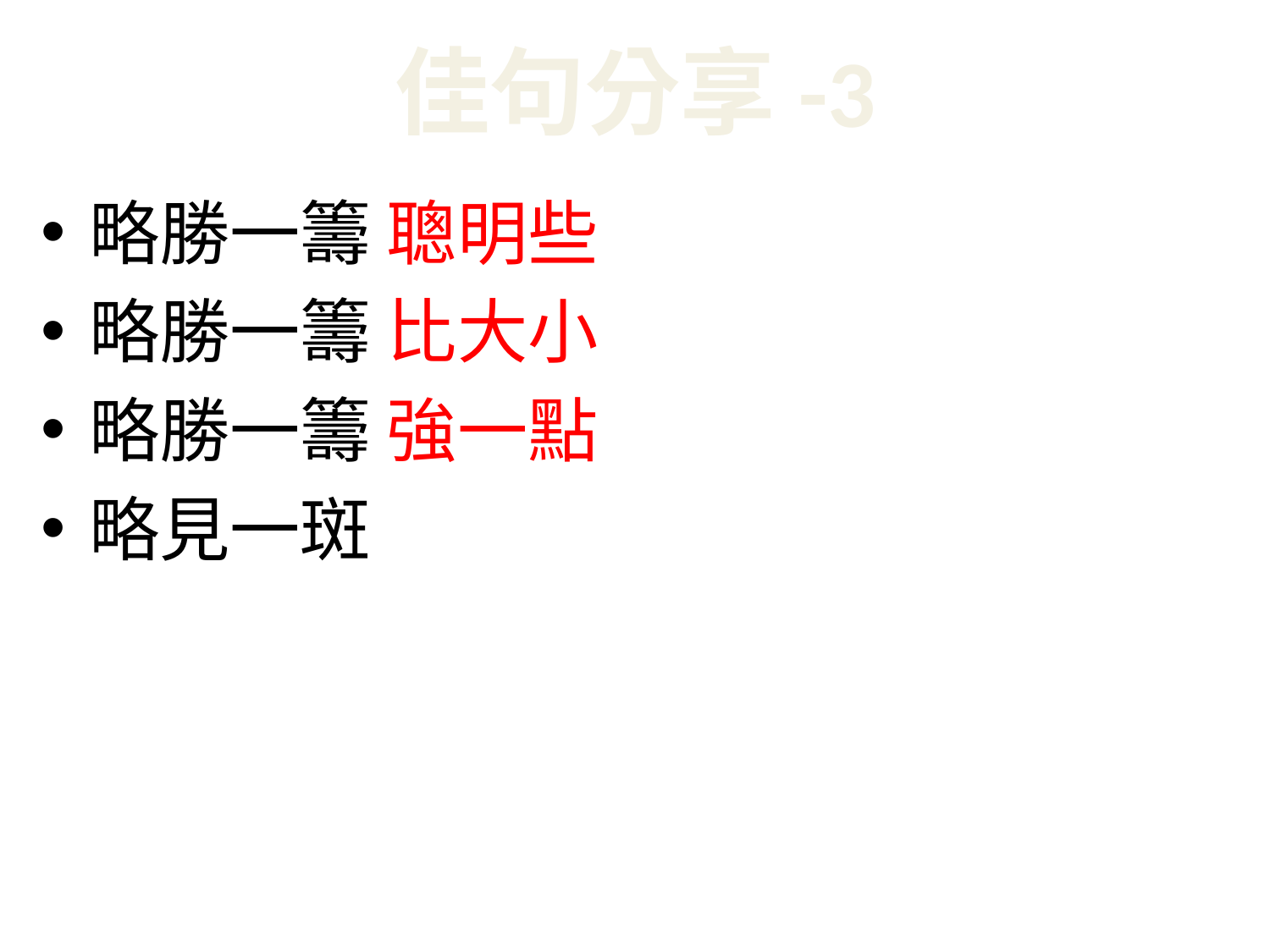

佳句分享-3
略勝一籌 聰明些
略勝一籌 比大小
略勝一籌 強一點
略見一斑